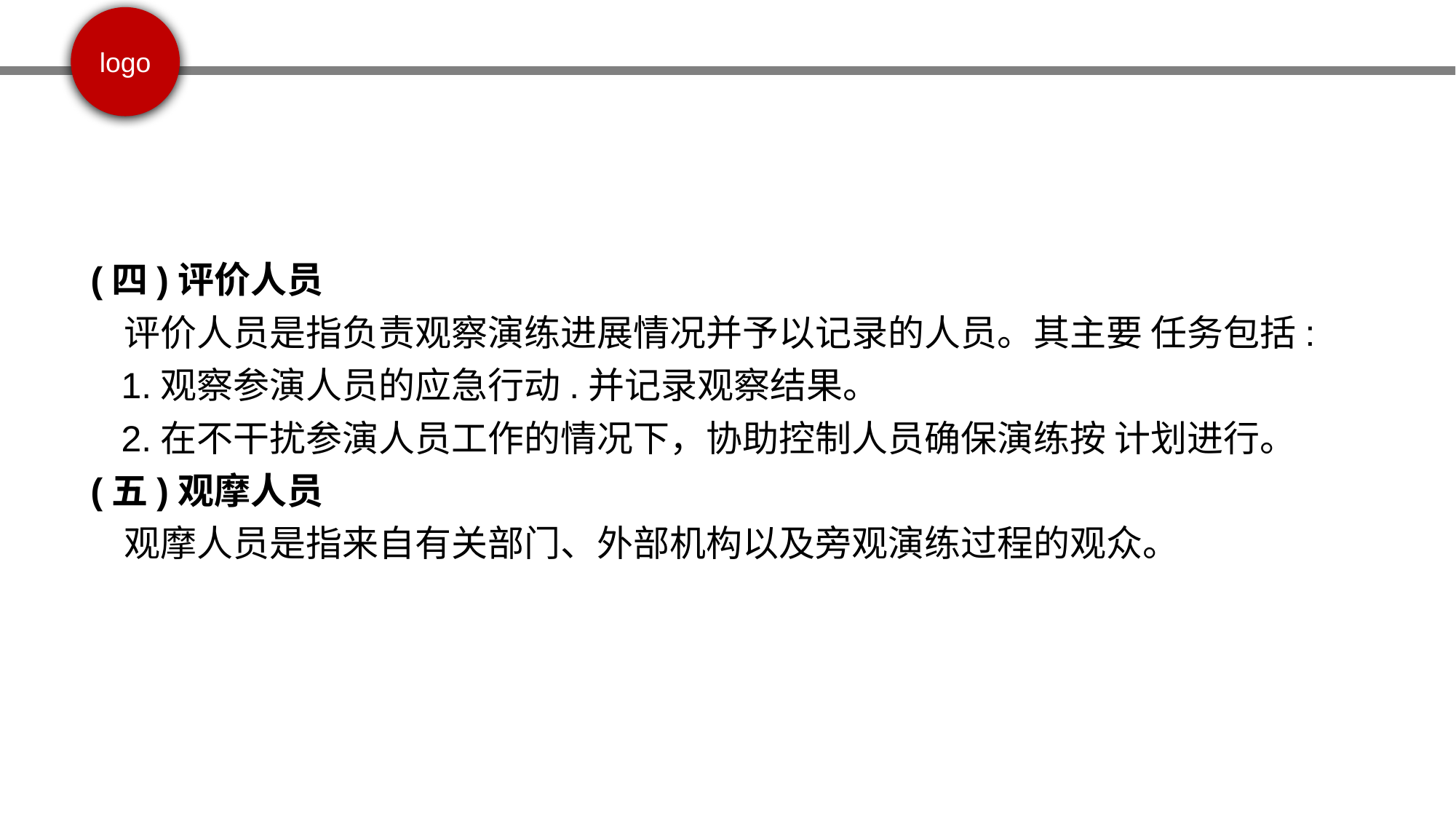

(四)评价人员
   评价人员是指负责观察演练进展情况并予以记录的人员。其主要 任务包括:
   1.观察参演人员的应急行动.并记录观察结果。
   2.在不干扰参演人员工作的情况下，协助控制人员确保演练按 计划进行。
(五)观摩人员
   观摩人员是指来自有关部门、外部机构以及旁观演练过程的观众。